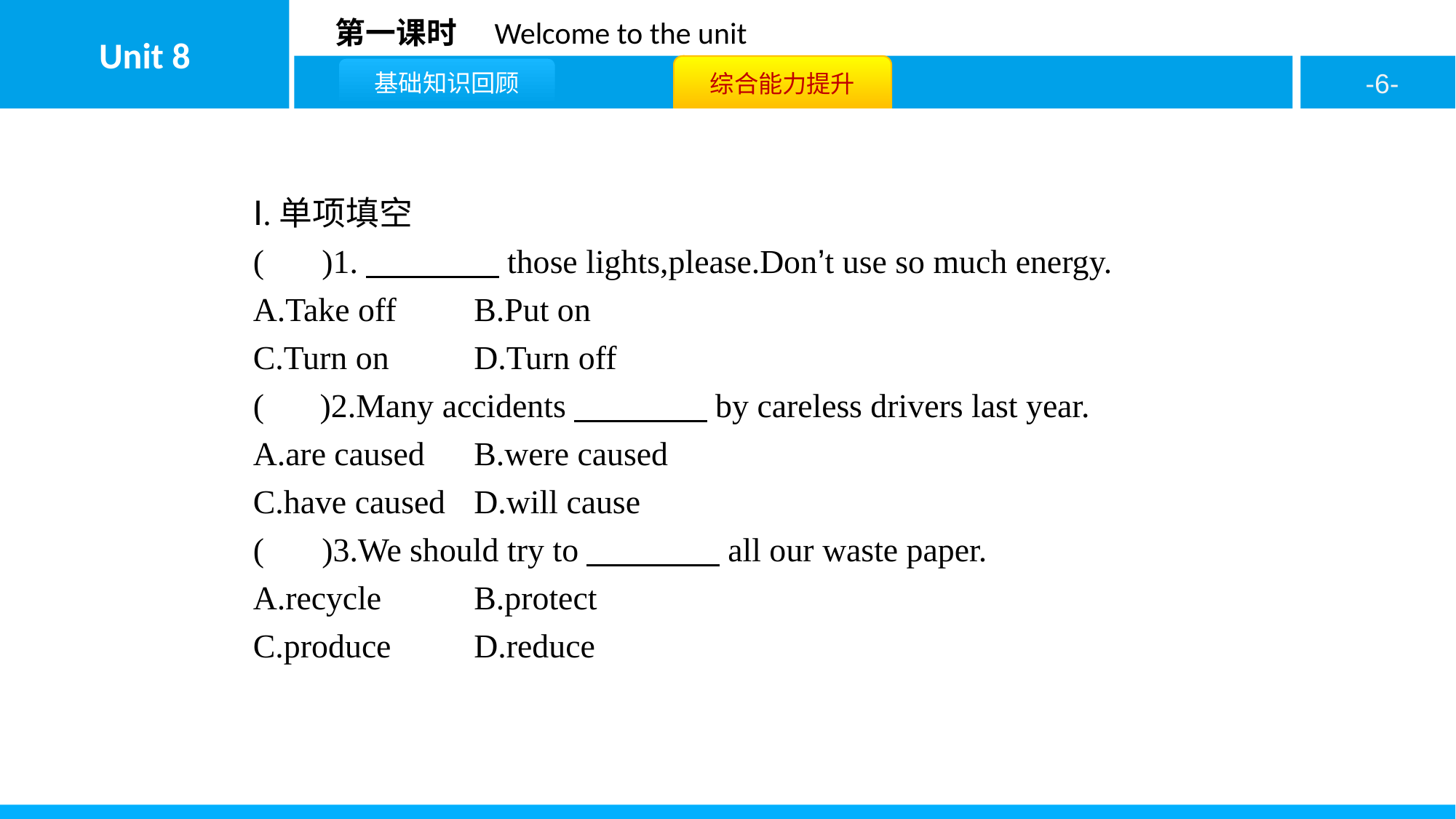

Ⅰ.单项填空
(  D  )1.　　　　those lights,please.Don’t use so much energy.
A.Take off	B.Put on
C.Turn on	D.Turn off
(  B  )2.Many accidents　　　　by careless drivers last year.
A.are caused	B.were caused
C.have caused	D.will cause
(  A  )3.We should try to　　　　all our waste paper.
A.recycle	B.protect
C.produce	D.reduce